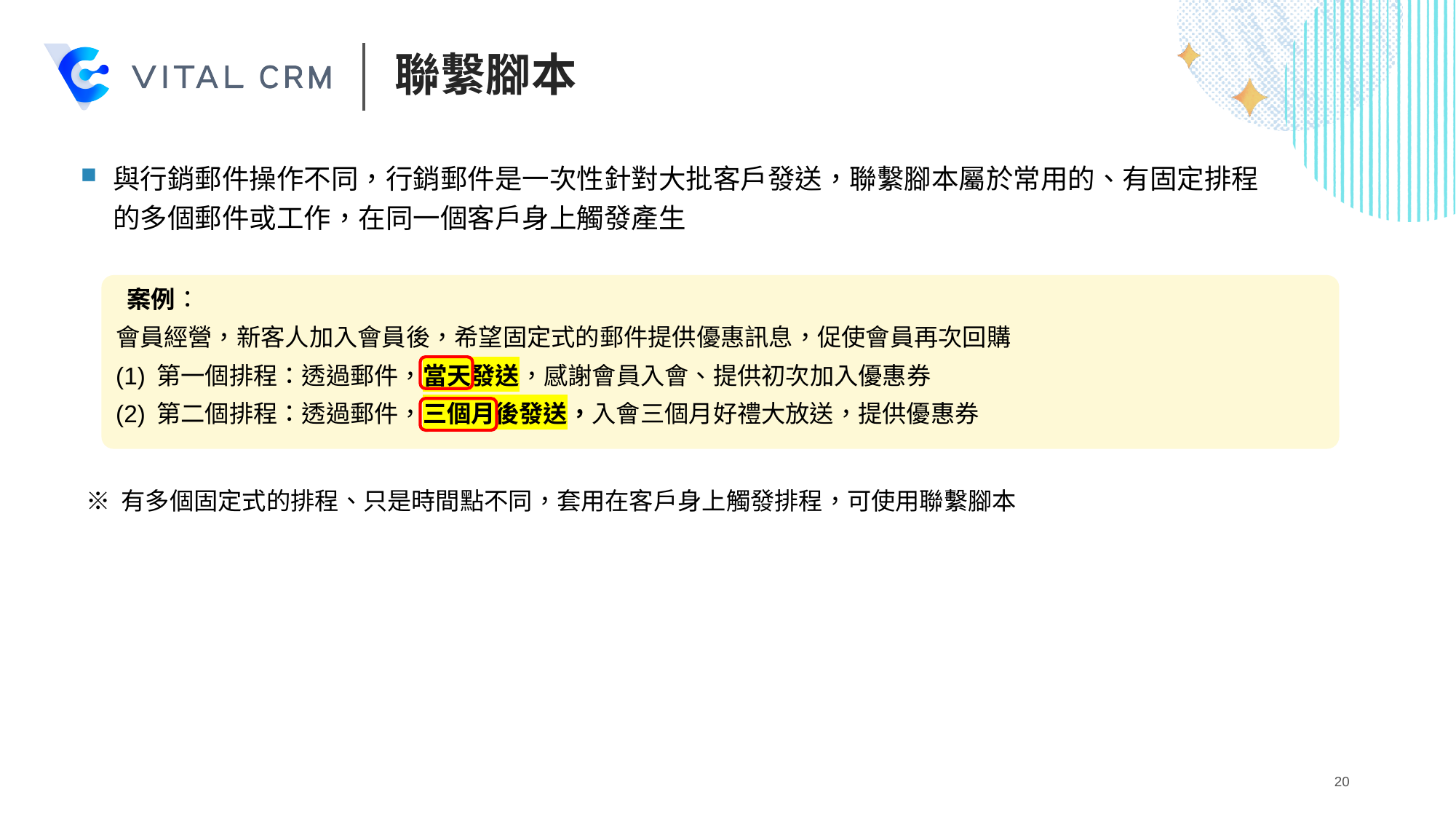

# 聯繫腳本
與行銷郵件操作不同，行銷郵件是一次性針對大批客戶發送，聯繫腳本屬於常用的、有固定排程的多個郵件或工作，在同一個客戶身上觸發產生
 案例：
會員經營，新客人加入會員後，希望固定式的郵件提供優惠訊息，促使會員再次回購
第一個排程：透過郵件，當天發送，感謝會員入會、提供初次加入優惠券
第二個排程：透過郵件，三個月後發送，入會三個月好禮大放送，提供優惠券

※ 有多個固定式的排程、只是時間點不同，套用在客戶身上觸發排程，可使用聯繫腳本
20